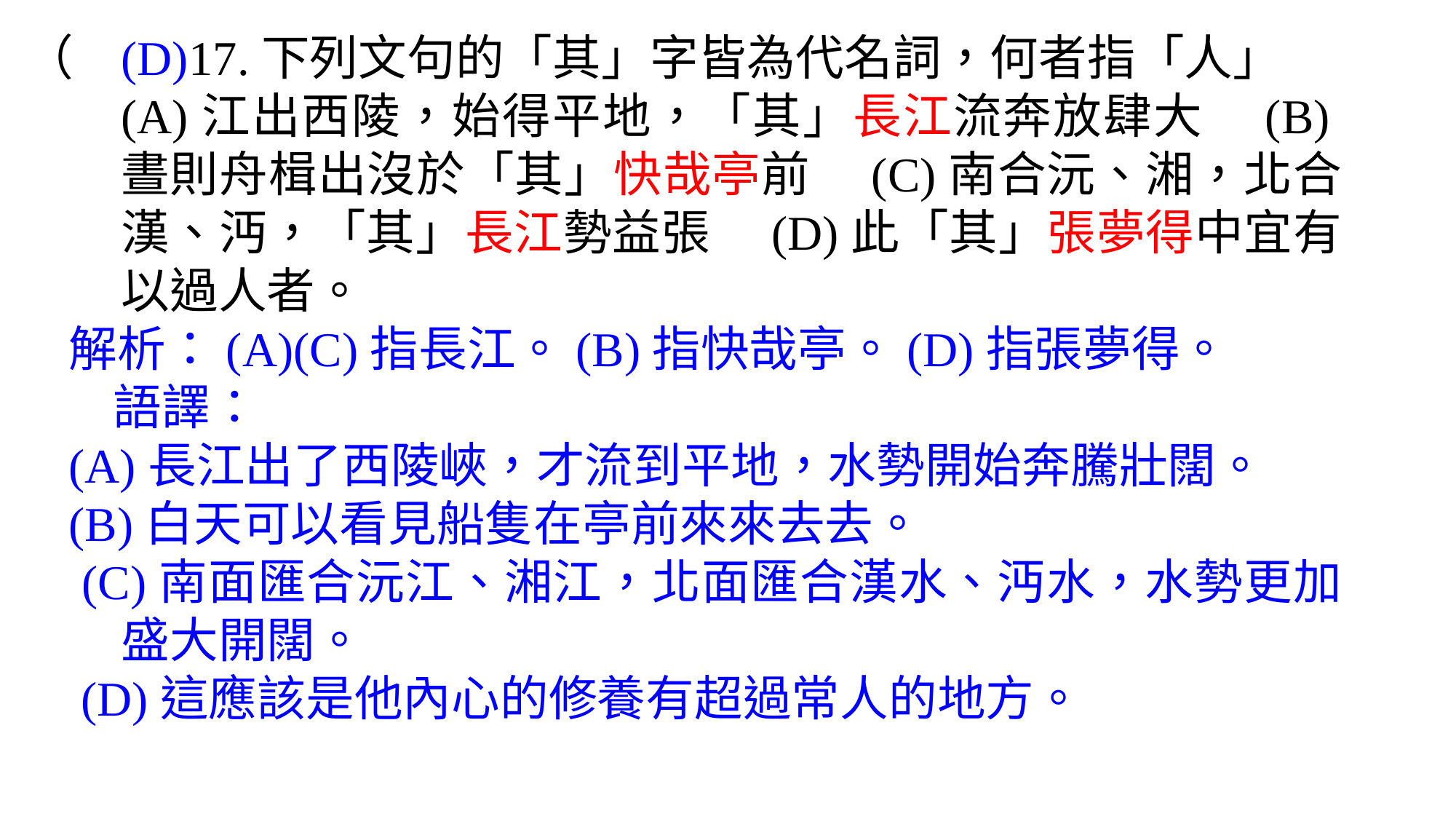

（	(D)17.下列文句的「其」字皆為代名詞，何者指「人」　(A)江出西陵，始得平地，「其」長江流奔放肆大　(B)晝則舟楫出沒於「其」快哉亭前　(C)南合沅、湘，北合漢、沔，「其」長江勢益張　(D)此「其」張夢得中宜有以過人者。
解析：(A)(C)指長江。(B)指快哉亭。(D)指張夢得。
   語譯：
(A)長江出了西陵峽，才流到平地，水勢開始奔騰壯闊。
(B)白天可以看見船隻在亭前來來去去。
 (C)南面匯合沅江、湘江，北面匯合漢水、沔水，水勢更加盛大開闊。
 (D)這應該是他內心的修養有超過常人的地方。